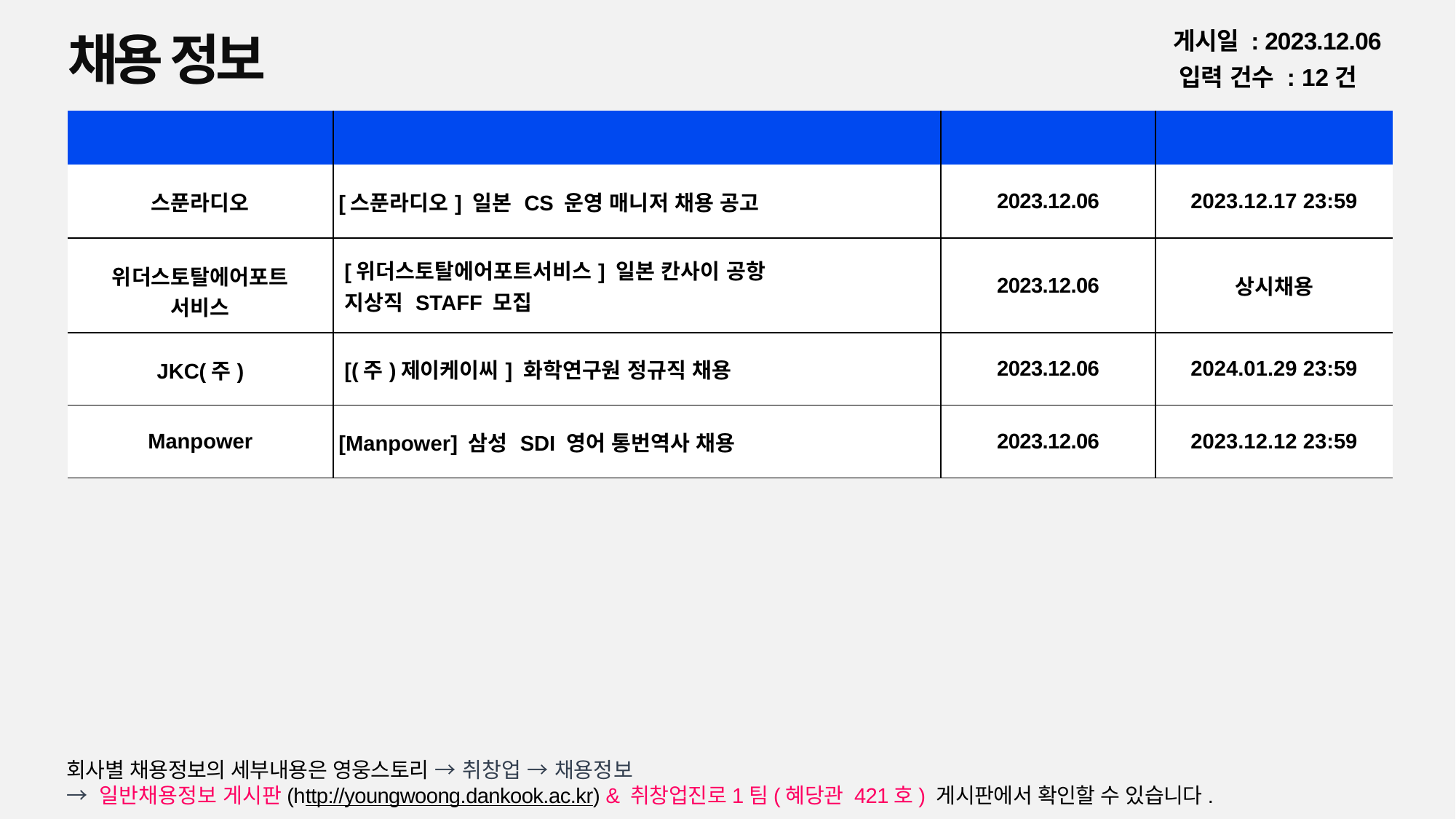

채용 정보
게시일 : 2023.12.06
입력 건수 : 12건
| 회사명 | 공고명 | 등록일 | 마감일 |
| --- | --- | --- | --- |
| 스푼라디오 | [스푼라디오] 일본 CS 운영 매니저 채용 공고 | 2023.12.06 | 2023.12.17 23:59 |
| 위더스토탈에어포트 서비스 | [위더스토탈에어포트서비스] 일본 칸사이 공항 지상직 STAFF 모집 | 2023.12.06 | 상시채용 |
| JKC(주) | [(주)제이케이씨] 화학연구원 정규직 채용 | 2023.12.06 | 2024.01.29 23:59 |
| Manpower | [Manpower] 삼성 SDI 영어 통번역사 채용 | 2023.12.06 | 2023.12.12 23:59 |
회사별 채용정보의 세부내용은 영웅스토리 → 취창업 → 채용정보
→ 일반채용정보 게시판(http://youngwoong.dankook.ac.kr) & 취창업진로1팀(혜당관 421호) 게시판에서 확인할 수 있습니다.